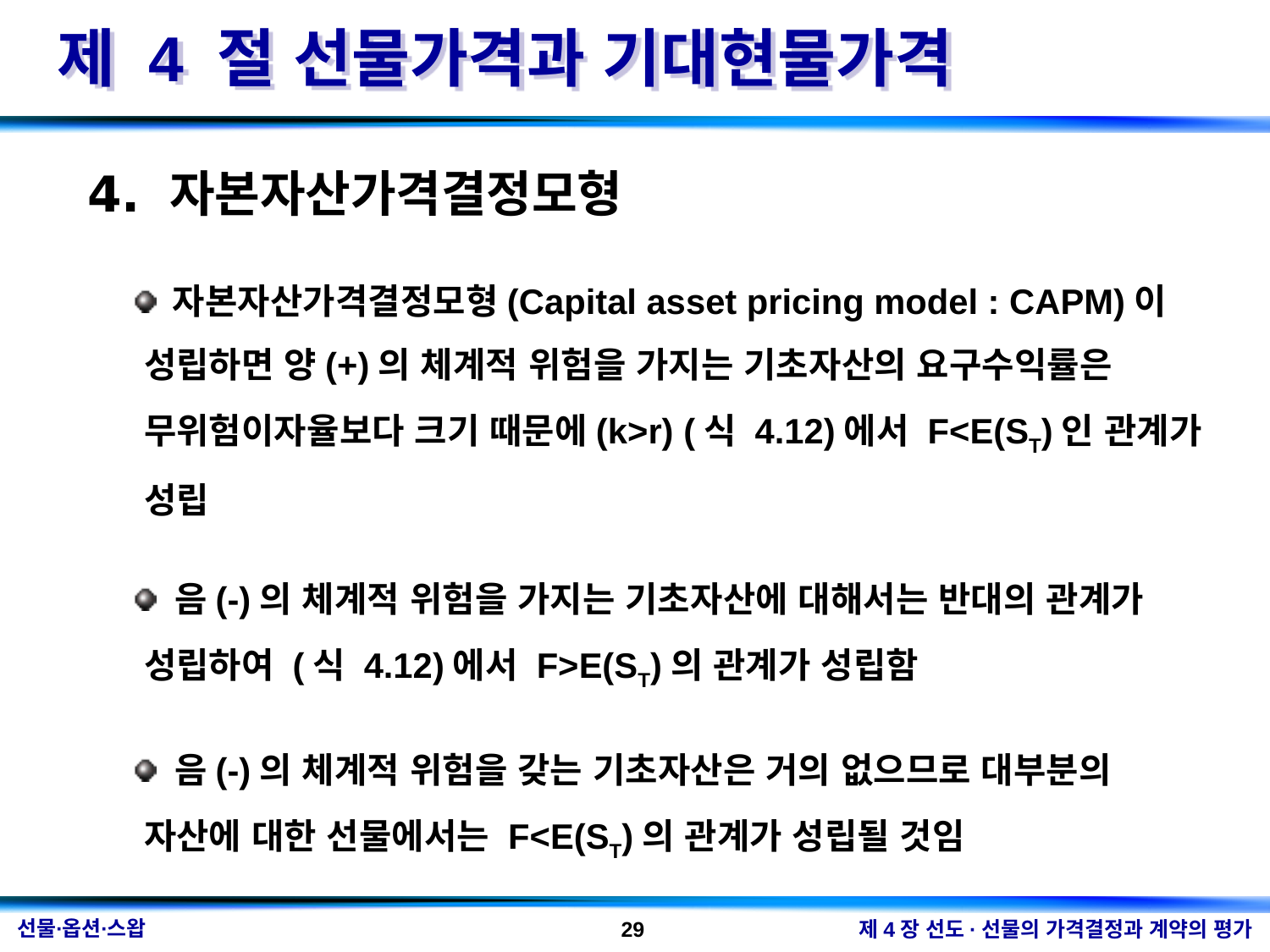

제 4 절 선물가격과 기대현물가격
4. 자본자산가격결정모형
 자본자산가격결정모형(Capital asset pricing model : CAPM)이 성립하면 양(+)의 체계적 위험을 가지는 기초자산의 요구수익률은 무위험이자율보다 크기 때문에(k>r) (식 4.12)에서 F<E(ST)인 관계가 성립
 음(-)의 체계적 위험을 가지는 기초자산에 대해서는 반대의 관계가 성립하여 (식 4.12)에서 F>E(ST)의 관계가 성립함
 음(-)의 체계적 위험을 갖는 기초자산은 거의 없으므로 대부분의 자산에 대한 선물에서는 F<E(ST)의 관계가 성립될 것임
29